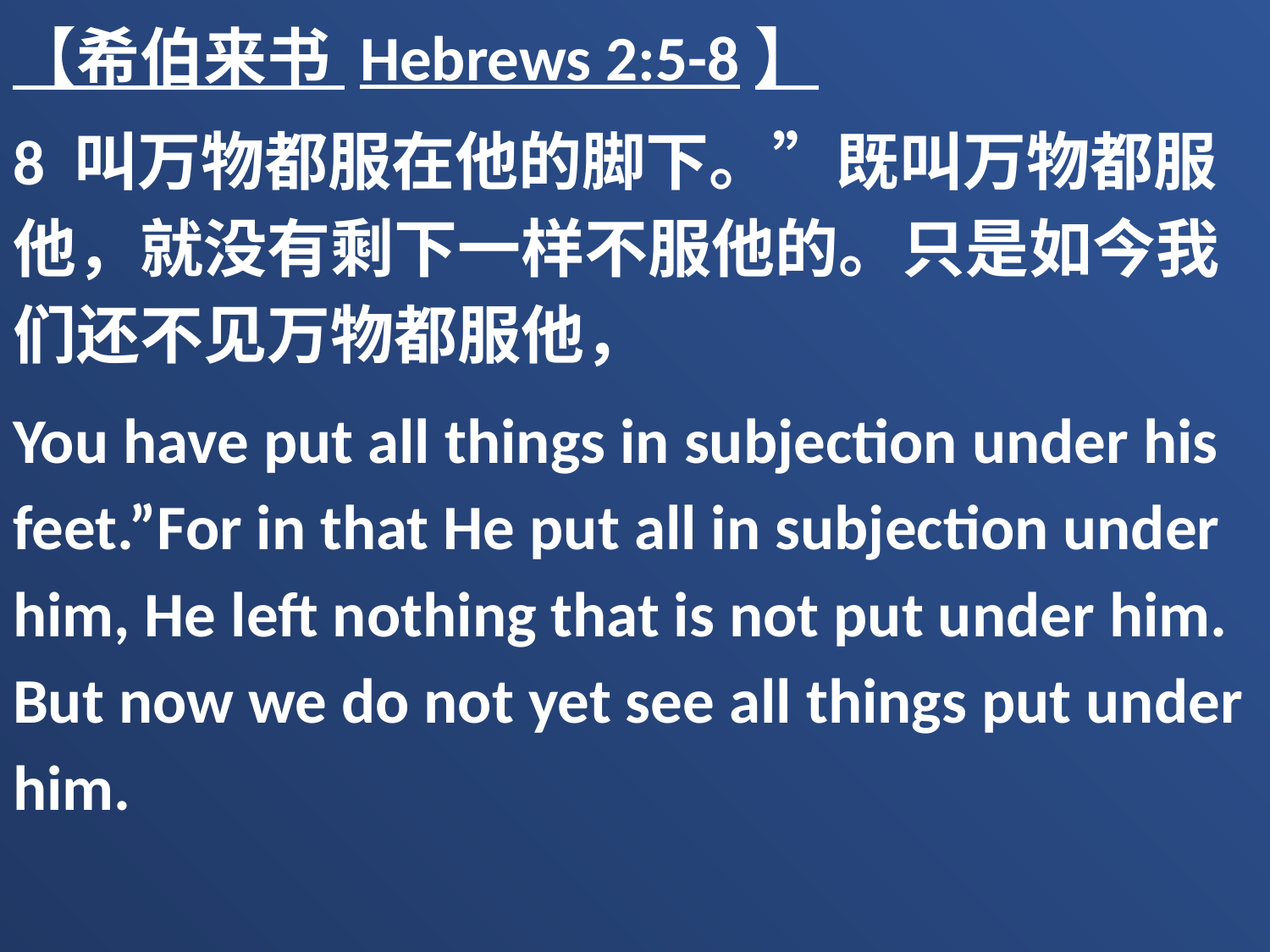

【希伯来书 Hebrews 2:5-8】
8 叫万物都服在他的脚下。”既叫万物都服他，就没有剩下一样不服他的。只是如今我们还不见万物都服他，
You have put all things in subjection under his feet.”For in that He put all in subjection under him, He left nothing that is not put under him. But now we do not yet see all things put under him.